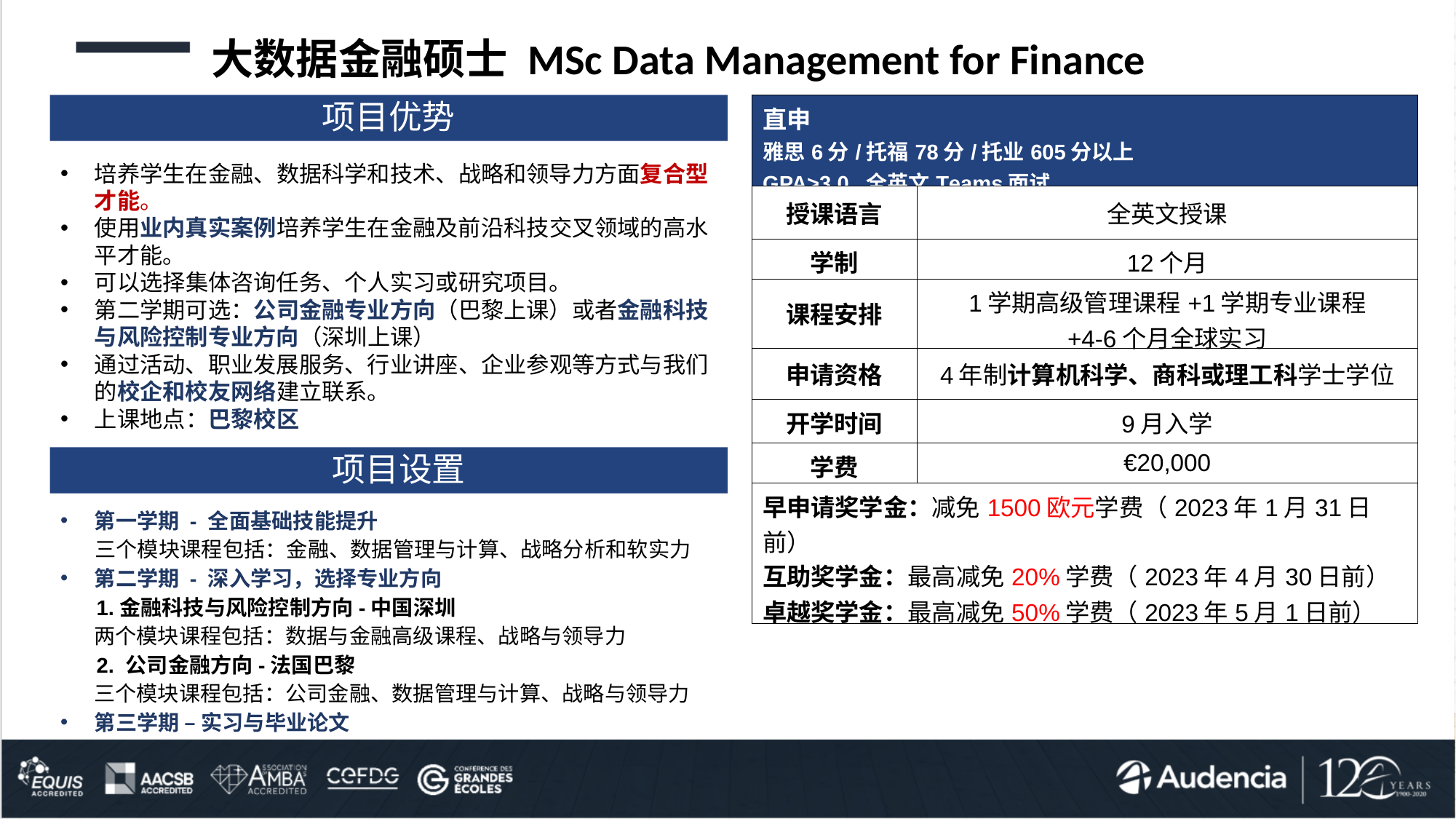

# 大数据金融硕士 MSc Data Management for Finance
项目优势
| 直申 雅思6分/托福78分/托业605分以上 GPA>3.0 全英文Teams面试 |  |
| --- | --- |
| 授课语言 | 全英文授课 |
| 学制 | 12个月 |
| 课程安排 | 1学期高级管理课程+1学期专业课程 +4-6个月全球实习 |
| 申请资格 | 4年制计算机科学、商科或理工科学士学位 |
| 开学时间 | 9月入学 |
| 学费 | €20,000 |
| 早申请奖学金：减免1500欧元学费（2023年1月31日前） 互助奖学金：最高减免20%学费（2023年4月30日前） 卓越奖学金：最高减免50%学费（2023年5月1日前） |  |

培养学生在金融、数据科学和技术、战略和领导力方面复合型才能。
使用业内真实案例培养学生在金融及前沿科技交叉领域的高水平才能。
可以选择集体咨询任务、个人实习或研究项目。
第二学期可选：公司金融专业方向（巴黎上课）或者金融科技与风险控制专业方向（深圳上课）
通过活动、职业发展服务、行业讲座、企业参观等方式与我们的校企和校友网络建立联系。
上课地点：巴黎校区

项目设置
申请条件
第一学期 - 全面基础技能提升
      三个模块课程包括：金融、数据管理与计算、战略分析和软实力
第二学期 - 深入学习，选择专业方向
      1.金融科技与风险控制方向-中国深圳
      两个模块课程包括：数据与金融高级课程、战略与领导力
      2. 公司金融方向-法国巴黎
      三个模块课程包括：公司金融、数据管理与计算、战略与领导力
第三学期 – 实习与毕业论文